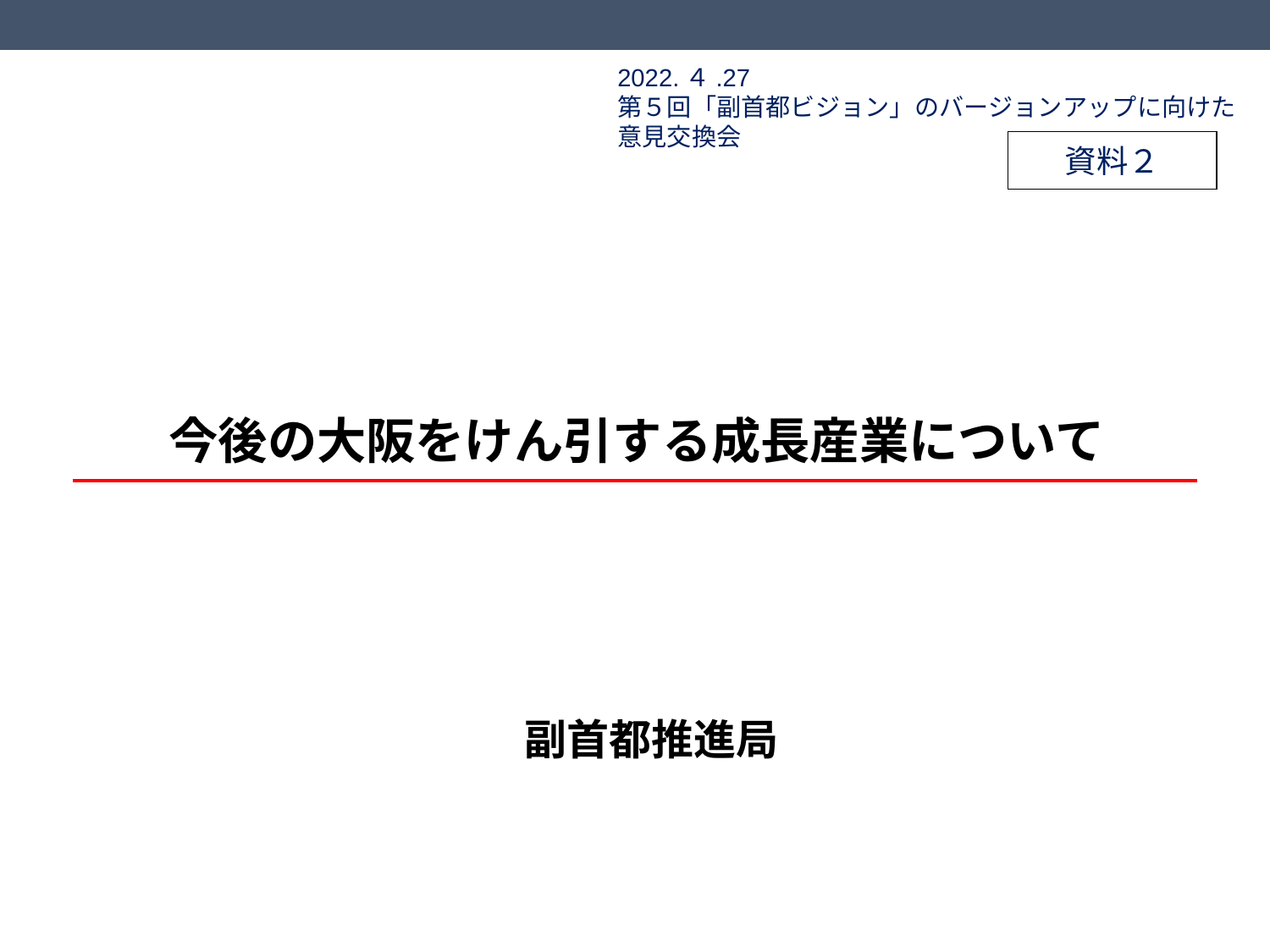

2022.４.27
第５回「副首都ビジョン」のバージョンアップに向けた意見交換会
資料２
# 今後の大阪をけん引する成長産業について

副首都推進局